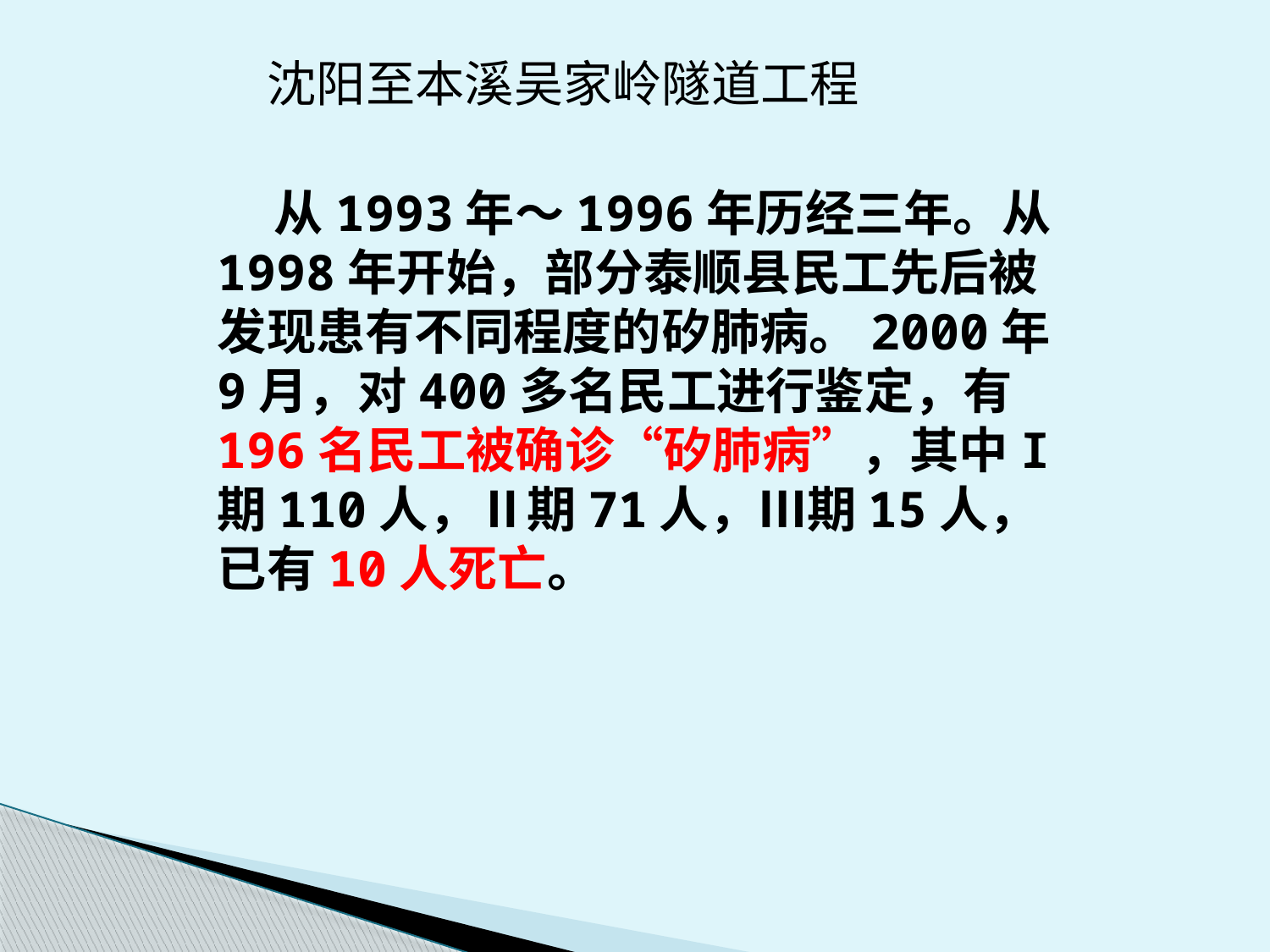

沈阳至本溪吴家岭隧道工程
    从1993年～1996年历经三年。从1998年开始，部分泰顺县民工先后被发现患有不同程度的矽肺病。2000年9月，对400多名民工进行鉴定，有196名民工被确诊“矽肺病”，其中I期110人，Ⅱ期71人，Ⅲ期15人，已有10人死亡。